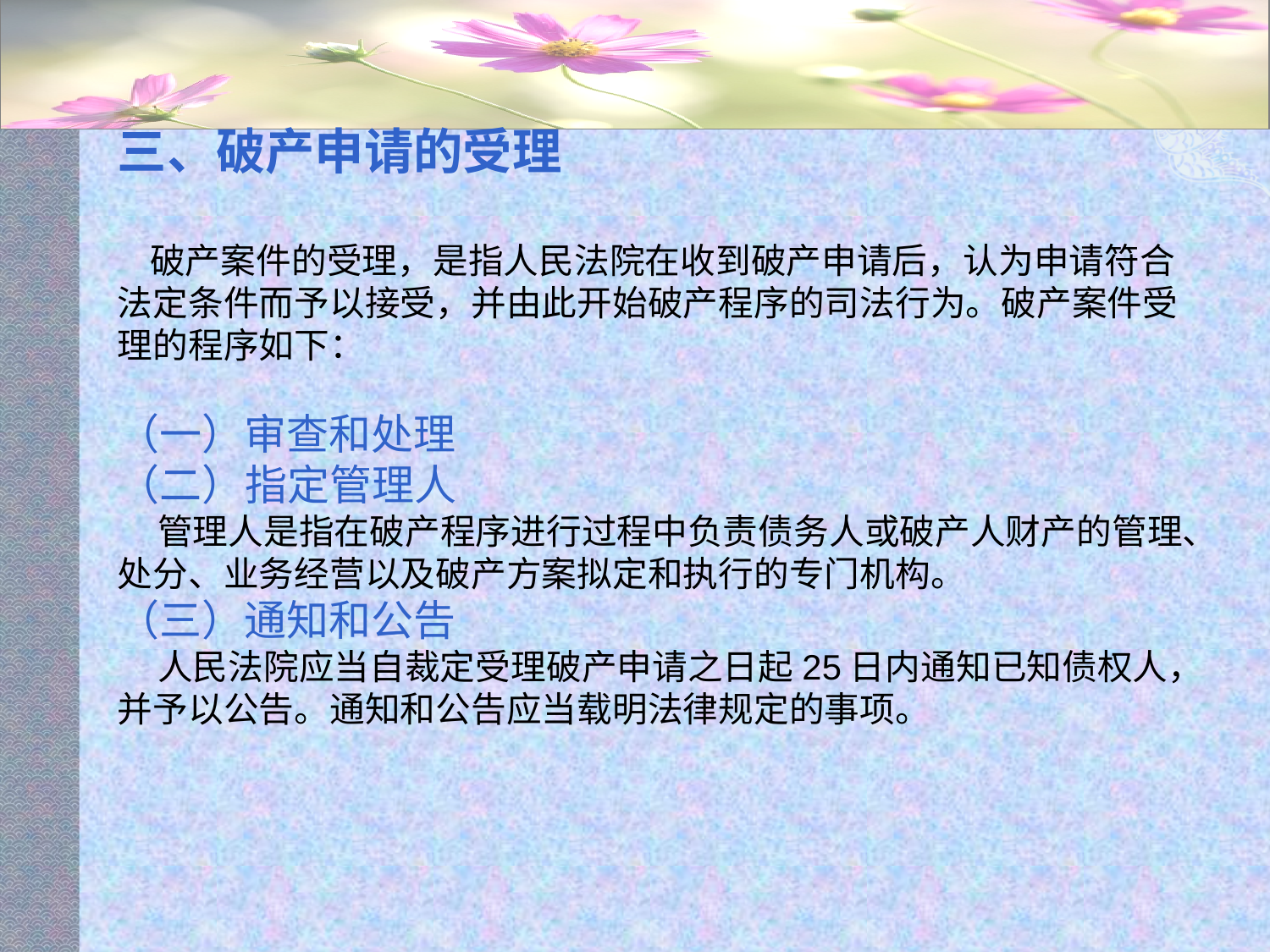

#
三、破产申请的受理

   破产案件的受理，是指人民法院在收到破产申请后，认为申请符合法定条件而予以接受，并由此开始破产程序的司法行为。破产案件受理的程序如下：

（一）审查和处理
（二）指定管理人
    管理人是指在破产程序进行过程中负责债务人或破产人财产的管理、处分、业务经营以及破产方案拟定和执行的专门机构。
（三）通知和公告
    人民法院应当自裁定受理破产申请之日起25日内通知已知债权人，并予以公告。通知和公告应当载明法律规定的事项。